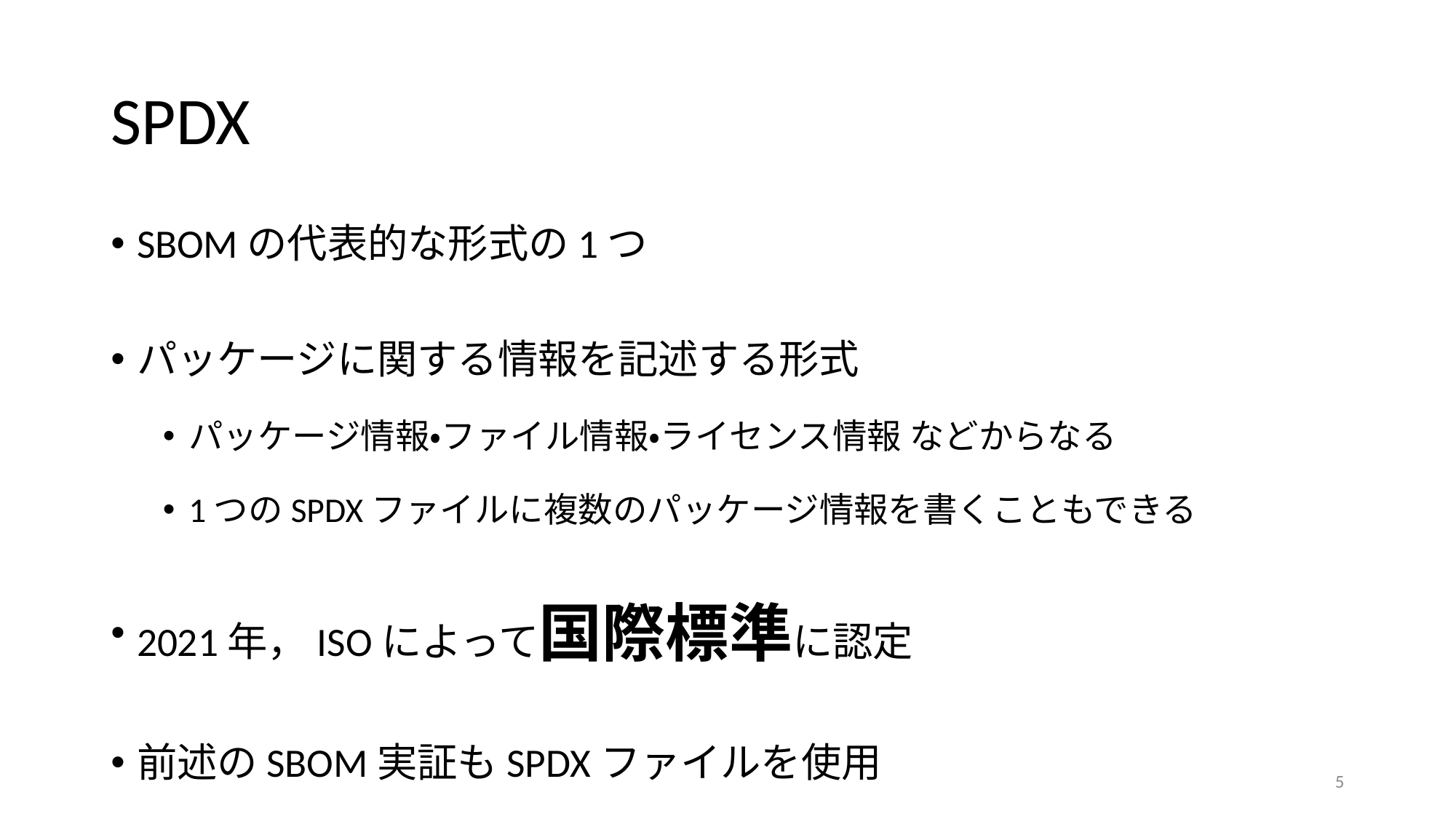

# SPDX
SBOMの代表的な形式の1つ

パッケージに関する情報を記述する形式
パッケージ情報・ファイル情報・ライセンス情報 などからなる
1つのSPDXファイルに複数のパッケージ情報を書くこともできる

2021年，ISOによって国際標準に認定

前述のSBOM実証もSPDXファイルを使用
5